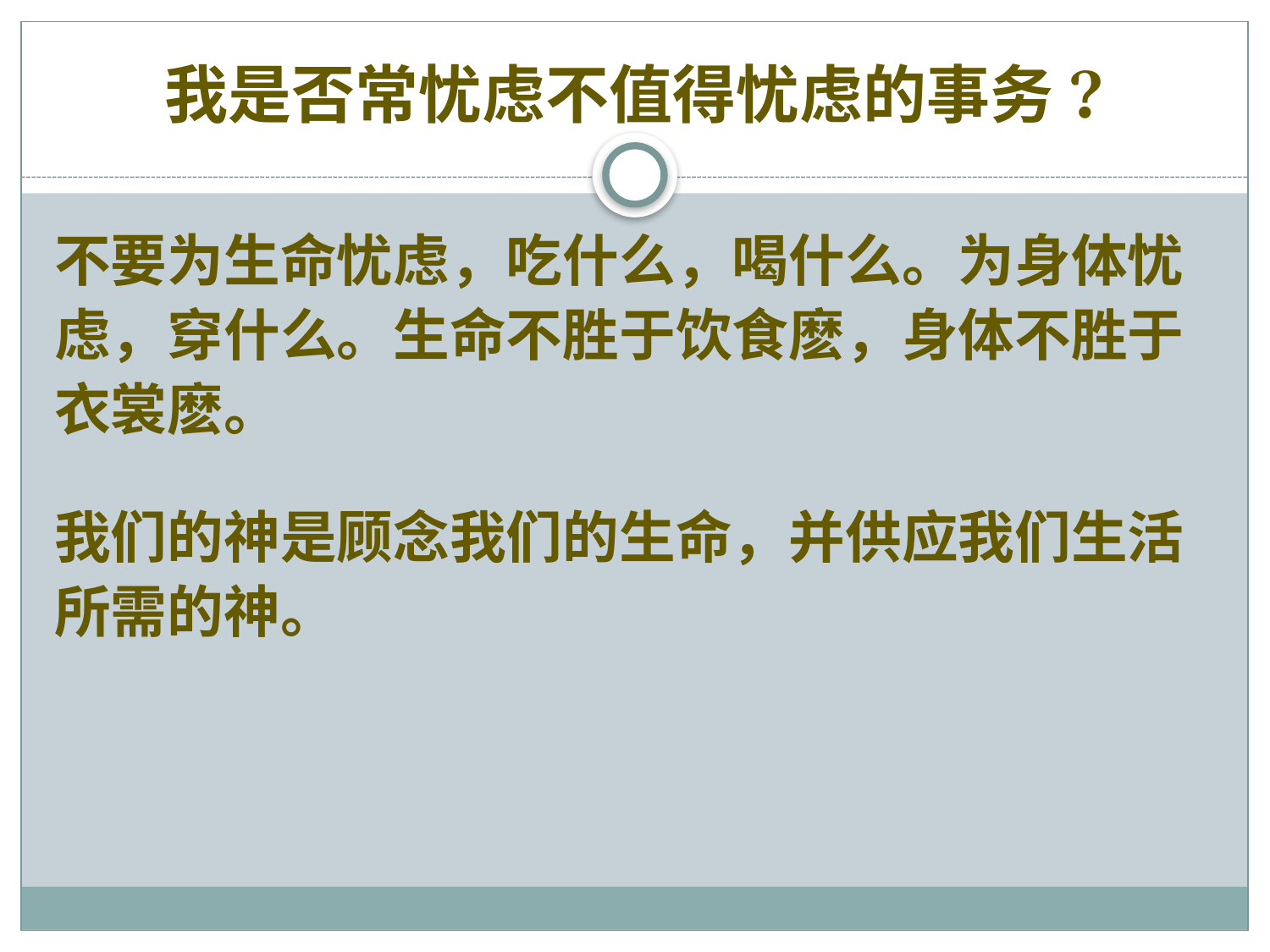

# 我是否常忧虑不值得忧虑的事务?
不要为生命忧虑，吃什么，喝什么。为身体忧虑，穿什么。生命不胜于饮食麽，身体不胜于衣裳麽。
我们的神是顾念我们的生命，并供应我们生活所需的神。